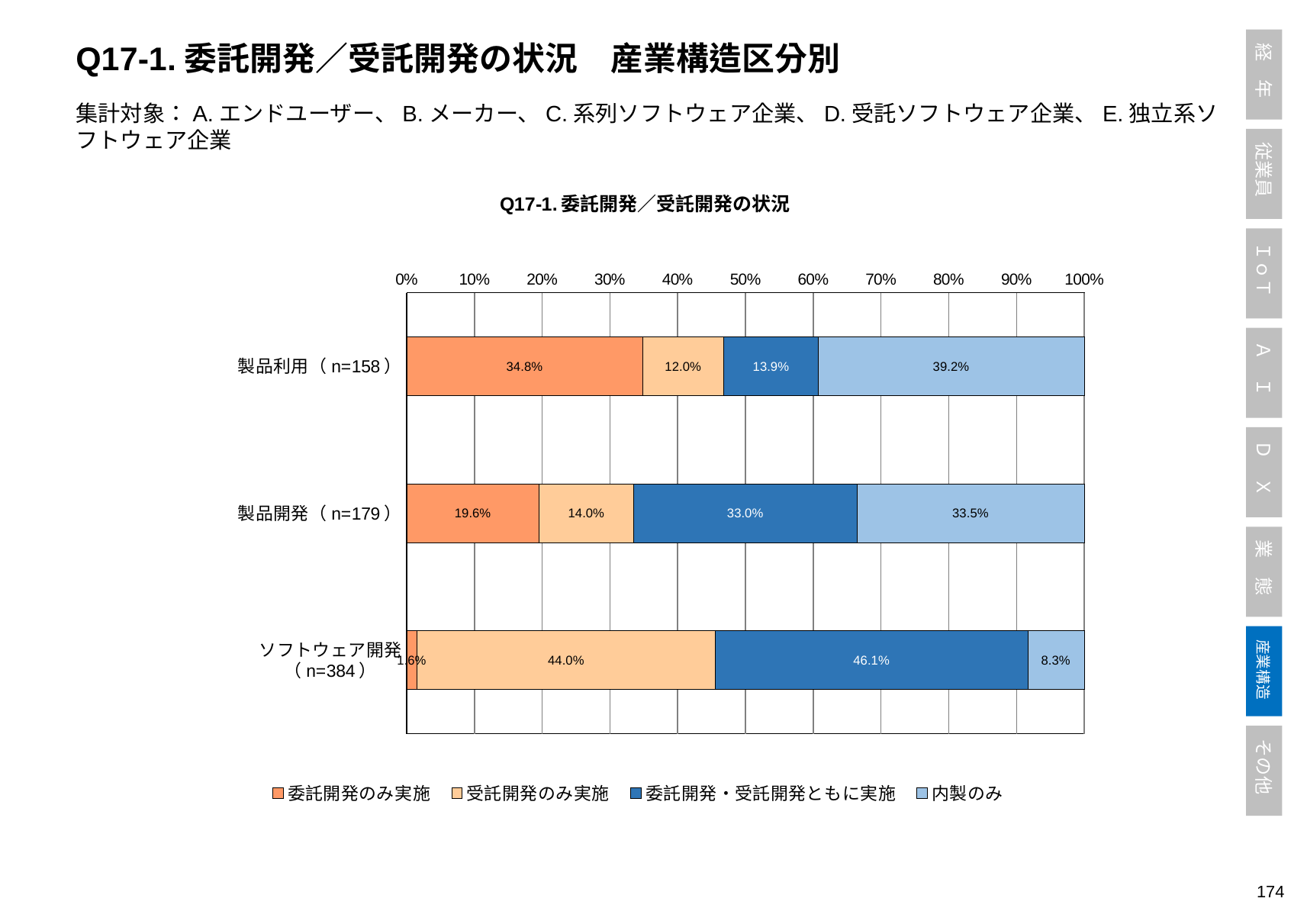

Q17-1.委託開発／受託開発の状況　産業構造区分別
集計対象：A.エンドユーザー、B.メーカー、C.系列ソフトウェア企業、D.受託ソフトウェア企業、E.独立系ソフトウェア企業

### Chart: Q17-1.委託開発／受託開発の状況

| Category | 委託開発のみ実施 | 受託開発のみ実施 | 委託開発・受託開発ともに実施 | 内製のみ |
|---|---|---|---|---|
| 製品利用（n=158） | 0.34810126582278483 | 0.12025316455696203 | 0.13924050632911392 | 0.3924050632911392 |
| 製品開発（n=179） | 0.19553072625698323 | 0.13966480446927373 | 0.329608938547486 | 0.33519553072625696 |
| ソフトウェア開発（n=384） | 0.015625 | 0.4401041666666667 | 0.4609375 | 0.08333333333333333 |
174